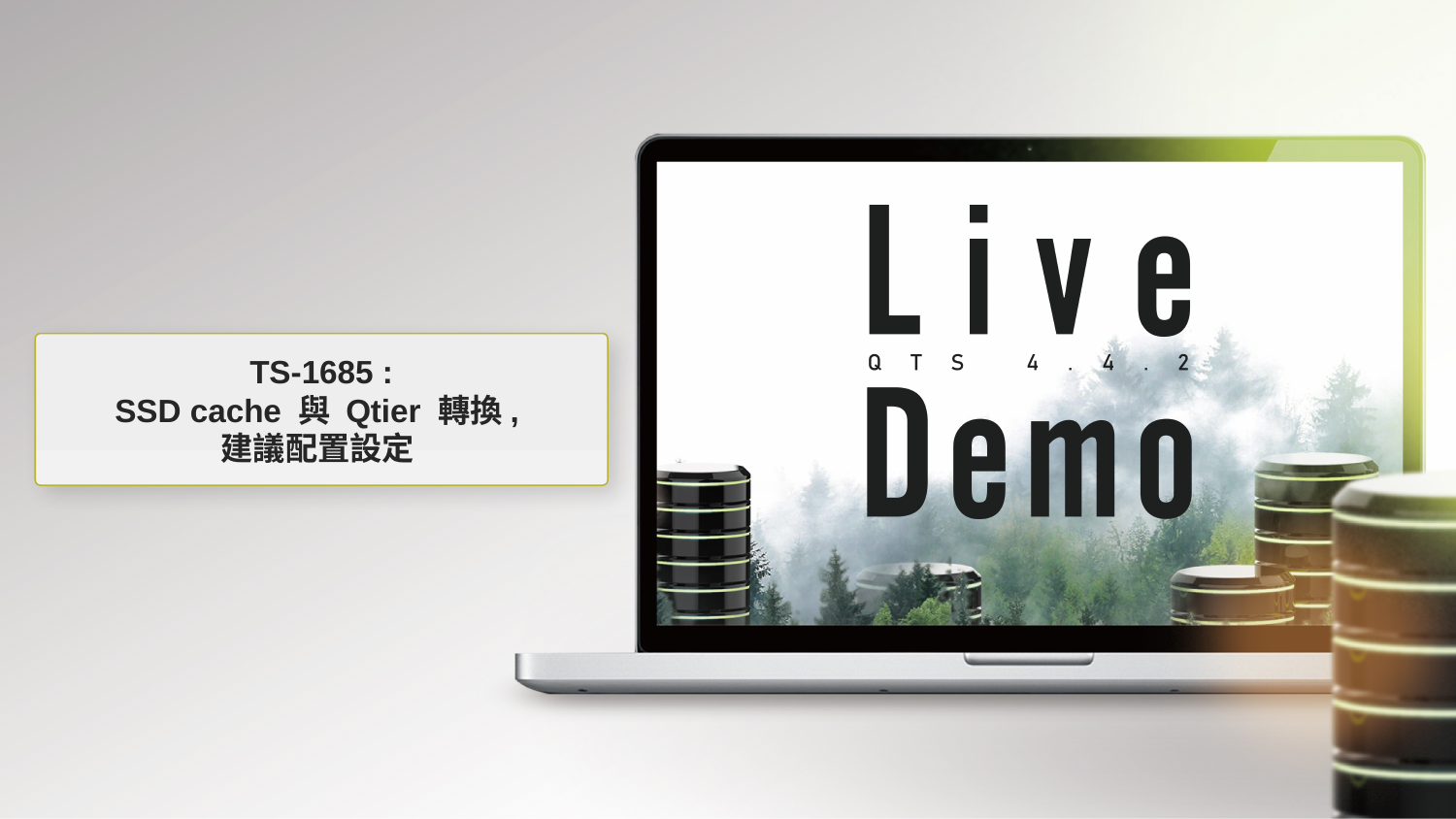

TS-1685 :
SSD cache 與 Qtier 轉換,
建議配置設定